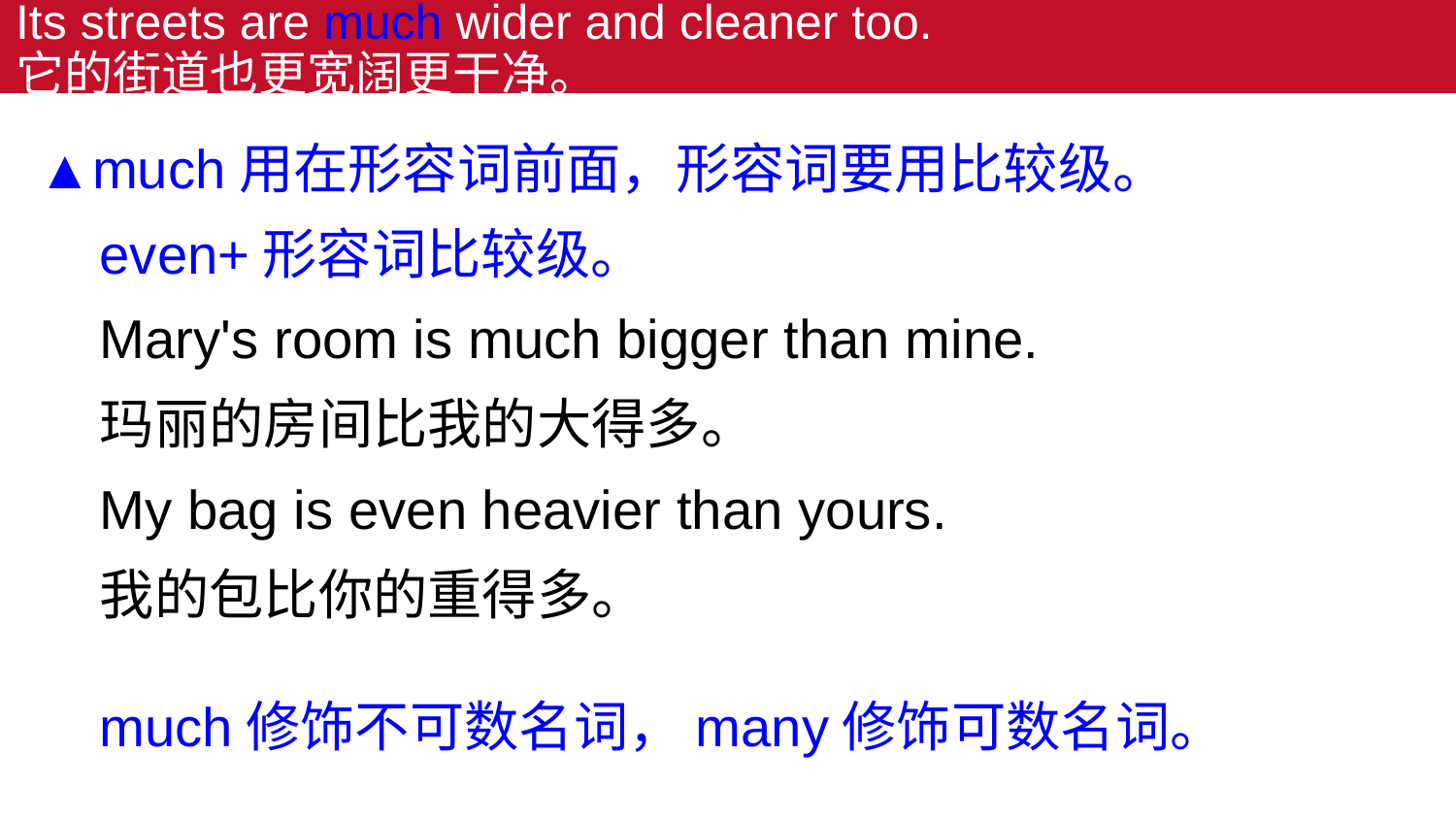

# Its streets are much wider and cleaner too. 它的街道也更宽阔更干净。
▲much用在形容词前面，形容词要用比较级。
    even+形容词比较级。
    Mary's room is much bigger than mine.
    玛丽的房间比我的大得多。
    My bag is even heavier than yours.
    我的包比你的重得多。

    much修饰不可数名词，many修饰可数名词。